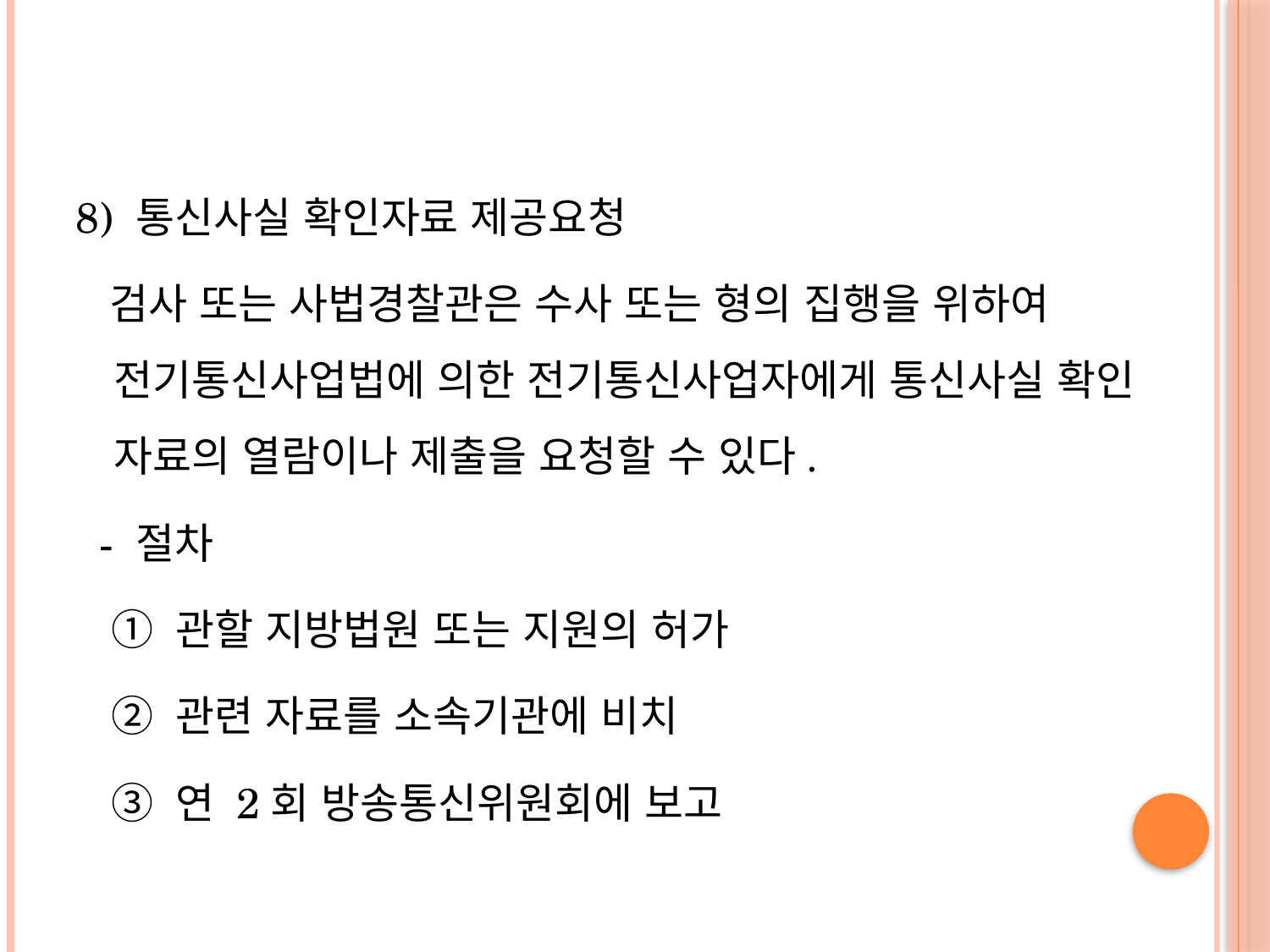

#
8) 통신사실 확인자료 제공요청
  검사 또는 사법경찰관은 수사 또는 형의 집행을 위하여 전기통신사업법에 의한 전기통신사업자에게 통신사실 확인 자료의 열람이나 제출을 요청할 수 있다.
  - 절차
   ① 관할 지방법원 또는 지원의 허가
   ② 관련 자료를 소속기관에 비치
   ③ 연 2회 방송통신위원회에 보고